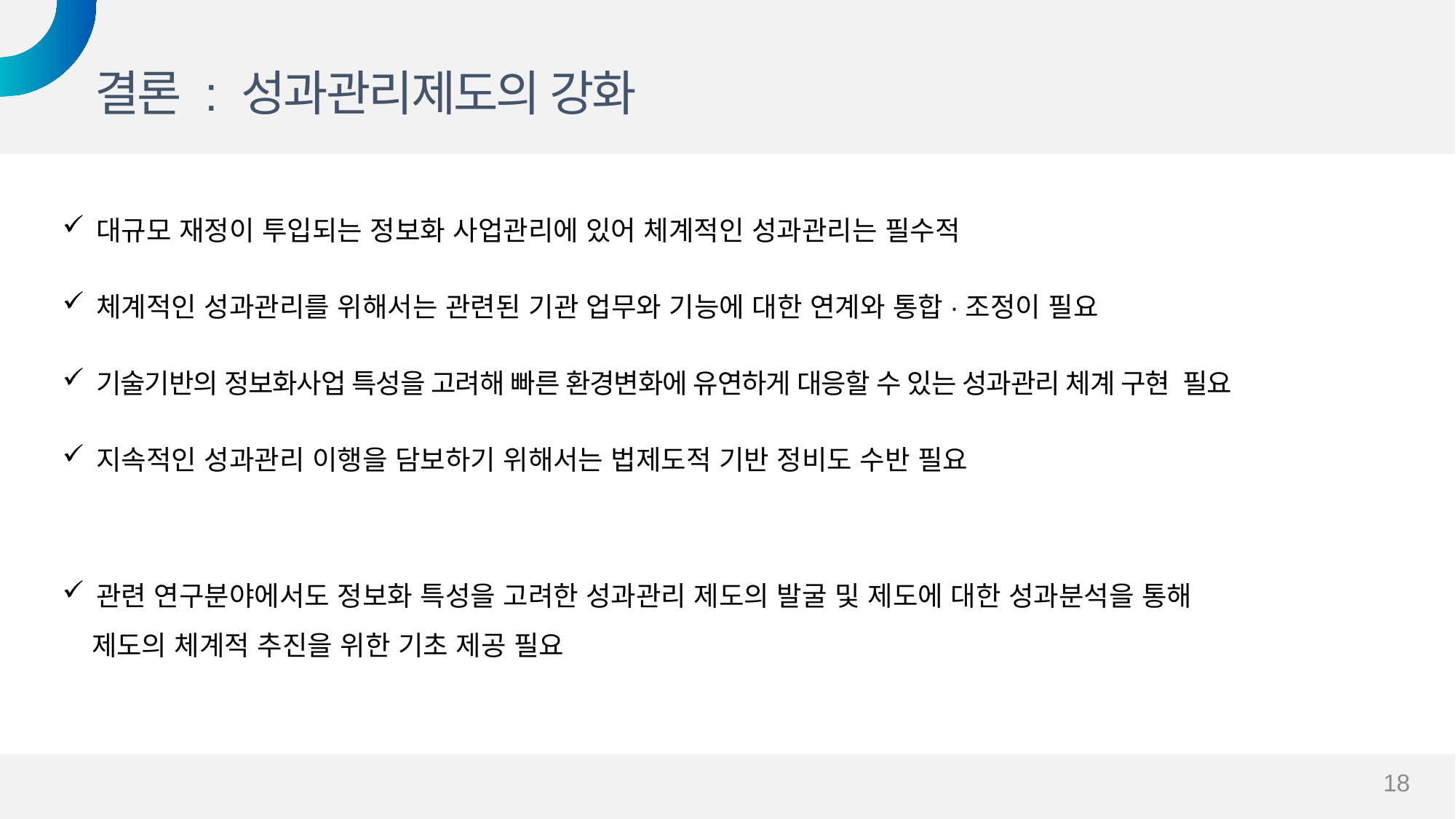

결론 : 성과관리제도의 강화

대규모 재정이 투입되는 정보화 사업관리에 있어 체계적인 성과관리는 필수적

체계적인 성과관리를 위해서는 관련된 기관 업무와 기능에 대한 연계와 통합·조정이 필요

기술기반의 정보화사업 특성을 고려해 빠른 환경변화에 유연하게 대응할 수 있는 성과관리 체계 구현  필요

지속적인 성과관리 이행을 담보하기 위해서는 법제도적 기반 정비도 수반 필요

관련 연구분야에서도 정보화 특성을 고려한 성과관리 제도의 발굴 및 제도에 대한 성과분석을 통해
   제도의 체계적 추진을 위한 기초 제공 필요